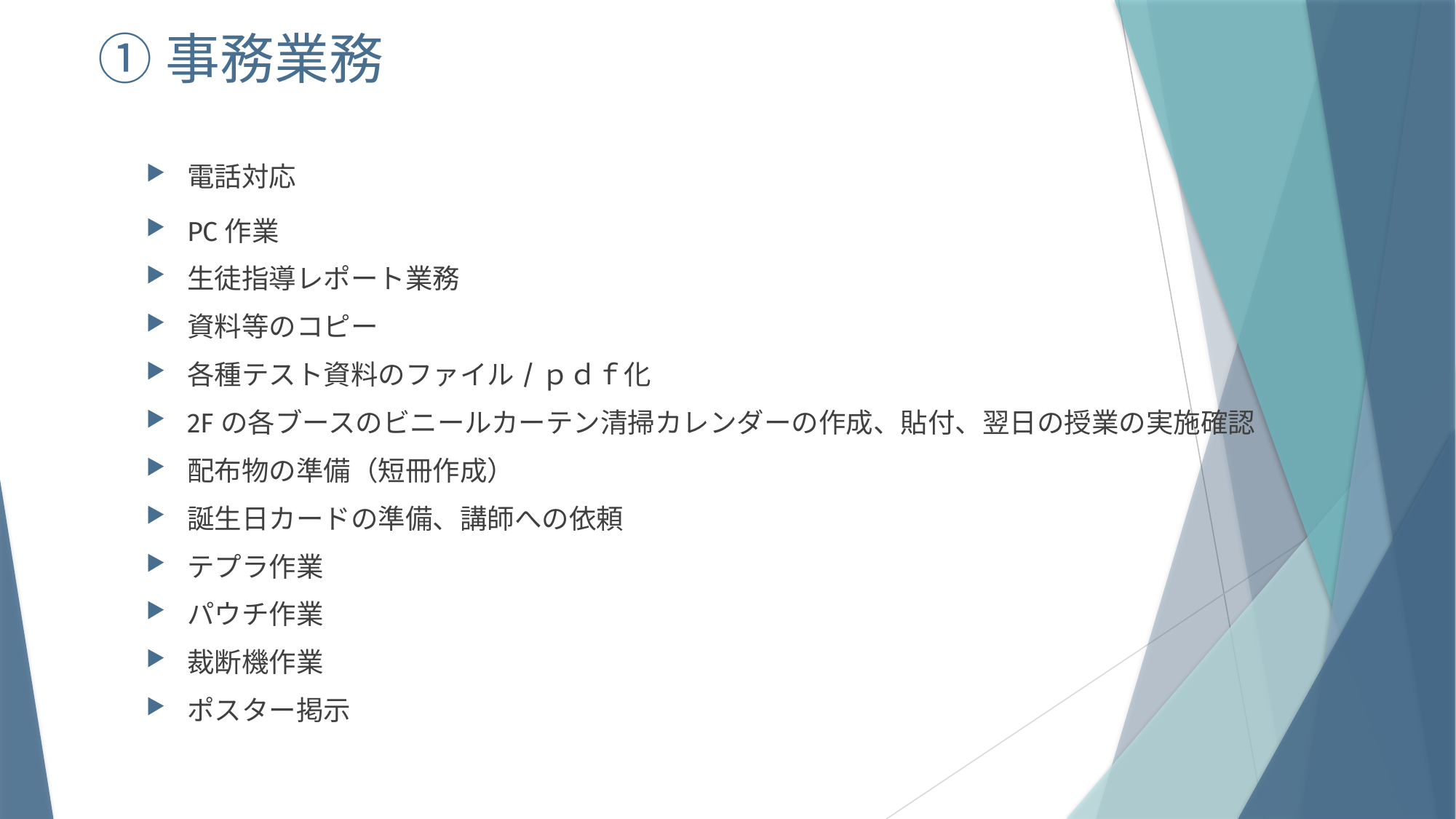

# ①事務業務
電話対応
PC作業
生徒指導レポート業務
資料等のコピー
各種テスト資料のファイル/ｐｄｆ化
2Fの各ブースのビニールカーテン清掃カレンダーの作成、貼付、翌日の授業の実施確認
配布物の準備（短冊作成）
誕生日カードの準備、講師への依頼
テプラ作業
パウチ作業
裁断機作業
ポスター掲示